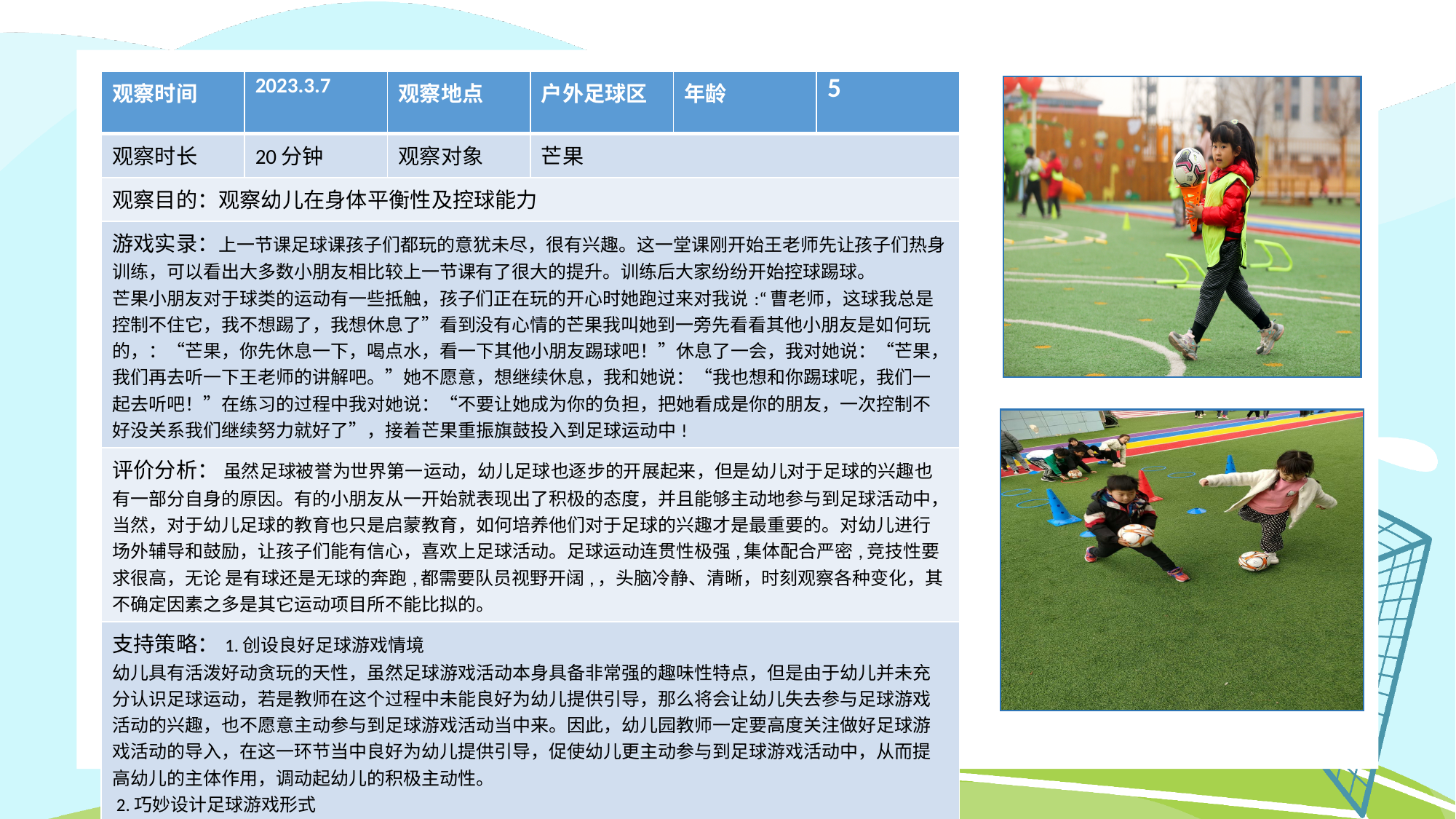

| 观察时间 | 2023.3.7 | 观察地点 | 户外足球区 | 年龄 | 5 |
| --- | --- | --- | --- | --- | --- |
| 观察时长 | 20分钟 | 观察对象 | 芒果 |  |  |
| 观察目的：观察幼儿在身体平衡性及控球能力 |  |  |  |  |  |
| 游戏实录：上一节课足球课孩子们都玩的意犹未尽，很有兴趣。这一堂课刚开始王老师先让孩子们热身训练，可以看出大多数小朋友相比较上一节课有了很大的提升。训练后大家纷纷开始控球踢球。 芒果小朋友对于球类的运动有一些抵触，孩子们正在玩的开心时她跑过来对我说:“曹老师，这球我总是控制不住它，我不想踢了，我想休息了”看到没有心情的芒果我叫她到一旁先看看其他小朋友是如何玩的，：“芒果，你先休息一下，喝点水，看一下其他小朋友踢球吧！”休息了一会，我对她说：“芒果，我们再去听一下王老师的讲解吧。”她不愿意，想继续休息，我和她说：“我也想和你踢球呢，我们一起去听吧！”在练习的过程中我对她说：“不要让她成为你的负担，把她看成是你的朋友，一次控制不好没关系我们继续努力就好了”，接着芒果重振旗鼓投入到足球运动中! |  |  |  |  |  |
| 评价分析： 虽然足球被誉为世界第一运动，幼儿足球也逐步的开展起来，但是幼儿对于足球的兴趣也有一部分自身的原因。有的小朋友从一开始就表现出了积极的态度，并且能够主动地参与到足球活动中，当然，对于幼儿足球的教育也只是启蒙教育，如何培养他们对于足球的兴趣才是最重要的。对幼儿进行场外辅导和鼓励，让孩子们能有信心，喜欢上足球活动。足球运动连贯性极强,集体配合严密,竞技性要求很高，无论 是有球还是无球的奔跑,都需要队员视野开阔,，头脑冷静、清晰，时刻观察各种变化，其不确定因素之多是其它运动项目所不能比拟的。 |  |  |  |  |  |
| 支持策略：1.创设良好足球游戏情境 幼儿具有活泼好动贪玩的天性，虽然足球游戏活动本身具备非常强的趣味性特点，但是由于幼儿并未充分认识足球运动，若是教师在这个过程中未能良好为幼儿提供引导，那么将会让幼儿失去参与足球游戏活动的兴趣，也不愿意主动参与到足球游戏活动当中来。因此，幼儿园教师一定要高度关注做好足球游戏活动的导入，在这一环节当中良好为幼儿提供引导，促使幼儿更主动参与到足球游戏活动中，从而提高幼儿的主体作用，调动起幼儿的积极主动性。  2.巧妙设计足球游戏形式 幼儿活泼好动，喜爱新鲜的事物，丰富多样的游戏可以培养幼儿对足球的兴趣，不断更新幼儿的体验，吸引幼儿参与锻炼。足球运动对球感、体能、平衡能力和运动技术均有较高的要求，教师可依据这项运动的特征，组织新型的游戏活动。 |  |  |  |  |  |